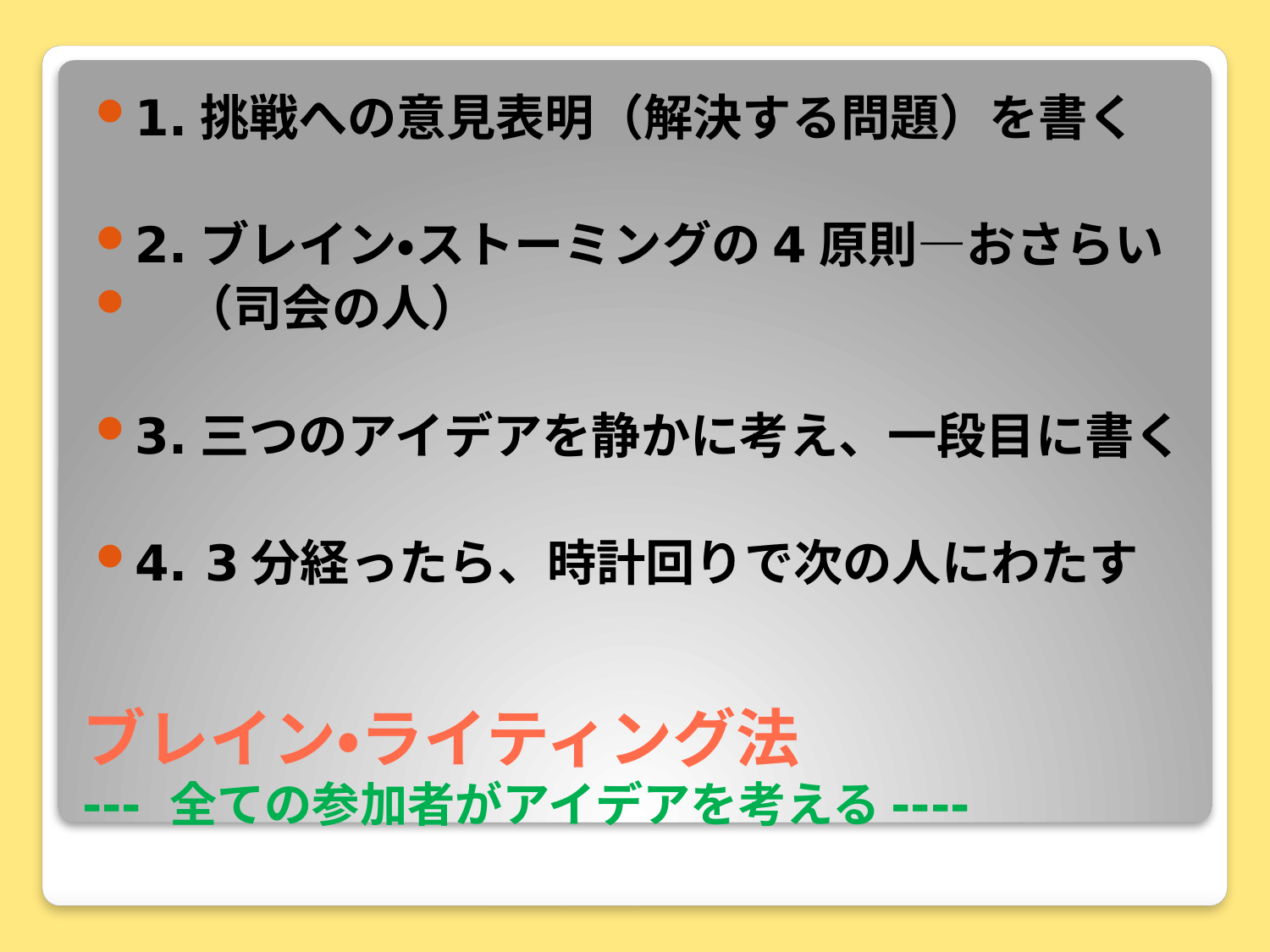

1.挑戦への意見表明（解決する問題）を書く

2.ブレイン・ストーミングの4原則—おさらい
　（司会の人）

3.三つのアイデアを静かに考え、一段目に書く

4. 3分経ったら、時計回りで次の人にわたす
# ブレイン・ライティング法 --- 全ての参加者がアイデアを考える----